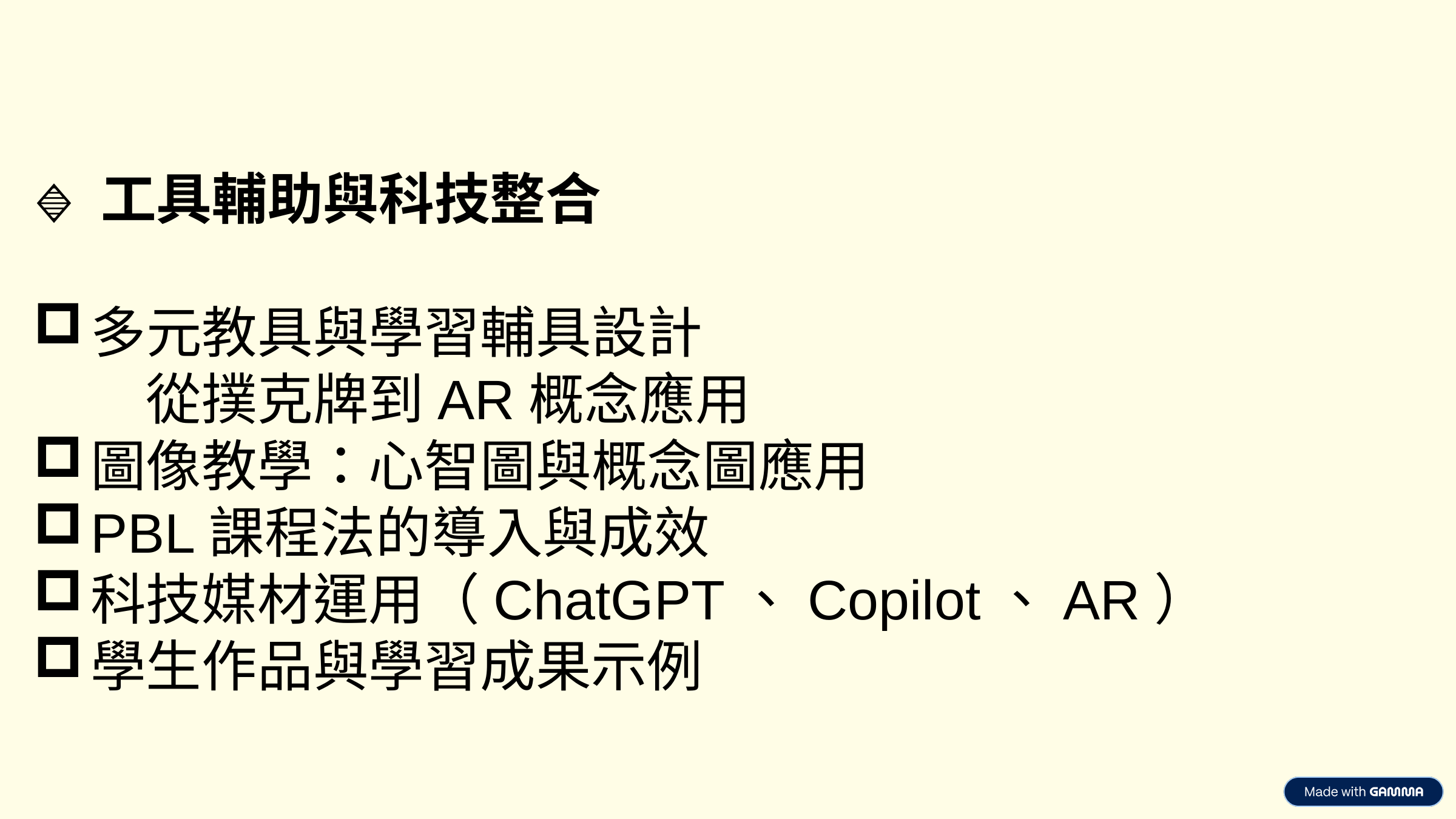

🔹 工具輔助與科技整合

多元教具與學習輔具設計
　從撲克牌到AR概念應用
圖像教學：心智圖與概念圖應用
PBL課程法的導入與成效
科技媒材運用（ChatGPT、Copilot、AR）
學生作品與學習成果示例